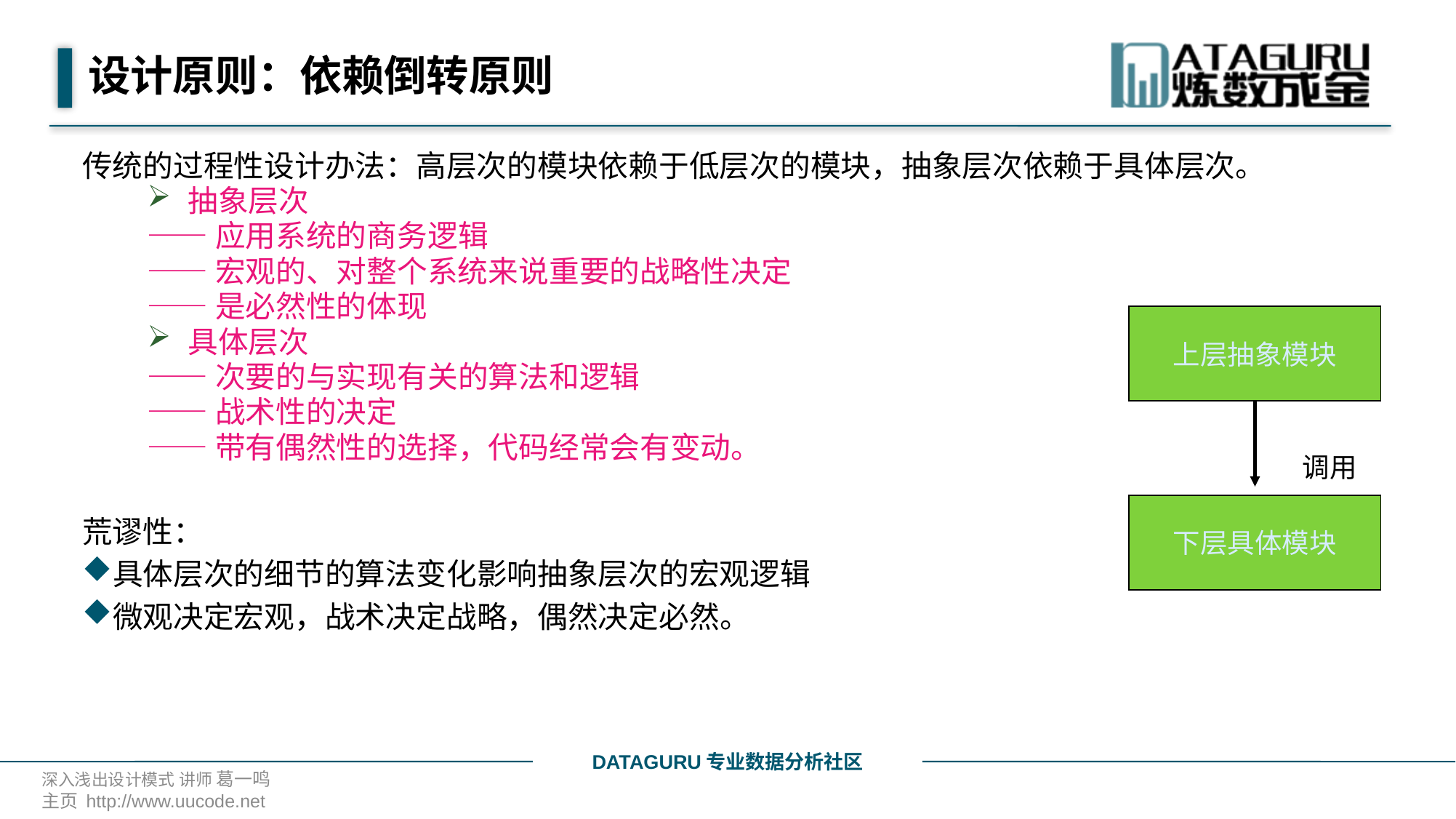

# 设计原则：依赖倒转原则
传统的过程性设计办法：高层次的模块依赖于低层次的模块，抽象层次依赖于具体层次。
抽象层次
——应用系统的商务逻辑
——宏观的、对整个系统来说重要的战略性决定
——是必然性的体现
具体层次
——次要的与实现有关的算法和逻辑
——战术性的决定
——带有偶然性的选择，代码经常会有变动。

荒谬性：
具体层次的细节的算法变化影响抽象层次的宏观逻辑
微观决定宏观，战术决定战略，偶然决定必然。
上层抽象模块

调用
下层具体模块